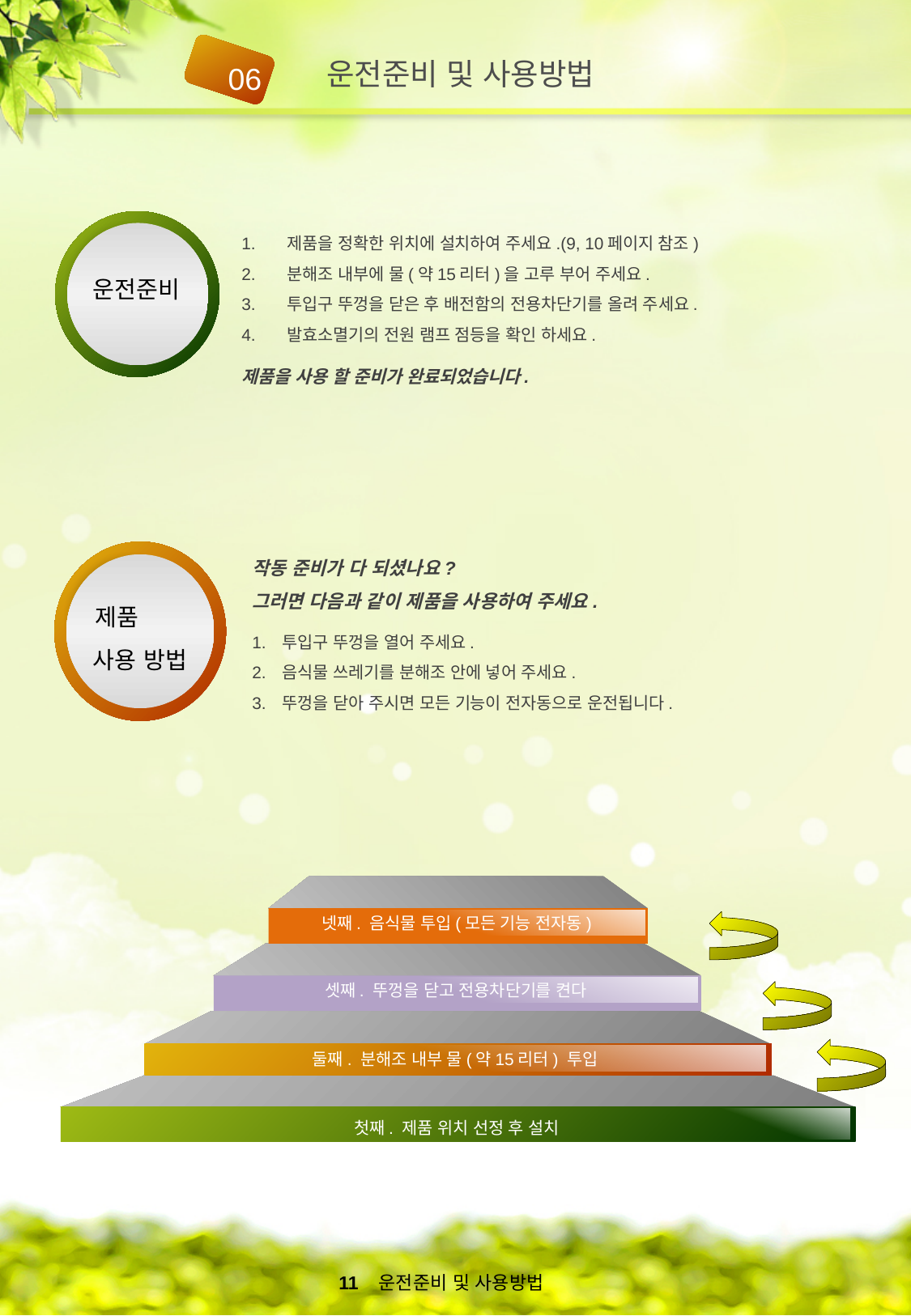

06
 운전준비 및 사용방법

운전준비
제품을 정확한 위치에 설치하여 주세요.(9, 10페이지 참조)
분해조 내부에 물(약15리터)을 고루 부어 주세요.
투입구 뚜껑을 닫은 후 배전함의 전용차단기를 올려 주세요.
발효소멸기의 전원 램프 점등을 확인 하세요.
제품을 사용 할 준비가 완료되었습니다.
작동 준비가 다 되셨나요?
그러면 다음과 같이 제품을 사용하여 주세요.
투입구 뚜껑을 열어 주세요.
음식물 쓰레기를 분해조 안에 넣어 주세요.
뚜껑을 닫아 주시면 모든 기능이 전자동으로 운전됩니다.

제품        사용 방법

넷째. 음식물 투입(모든 기능 전자동)

셋째. 뚜껑을 닫고 전용차단기를 켠다

둘째. 분해조 내부 물(약15리터) 투입

첫째. 제품 위치 선정 후 설치
 11   운전준비 및 사용방법